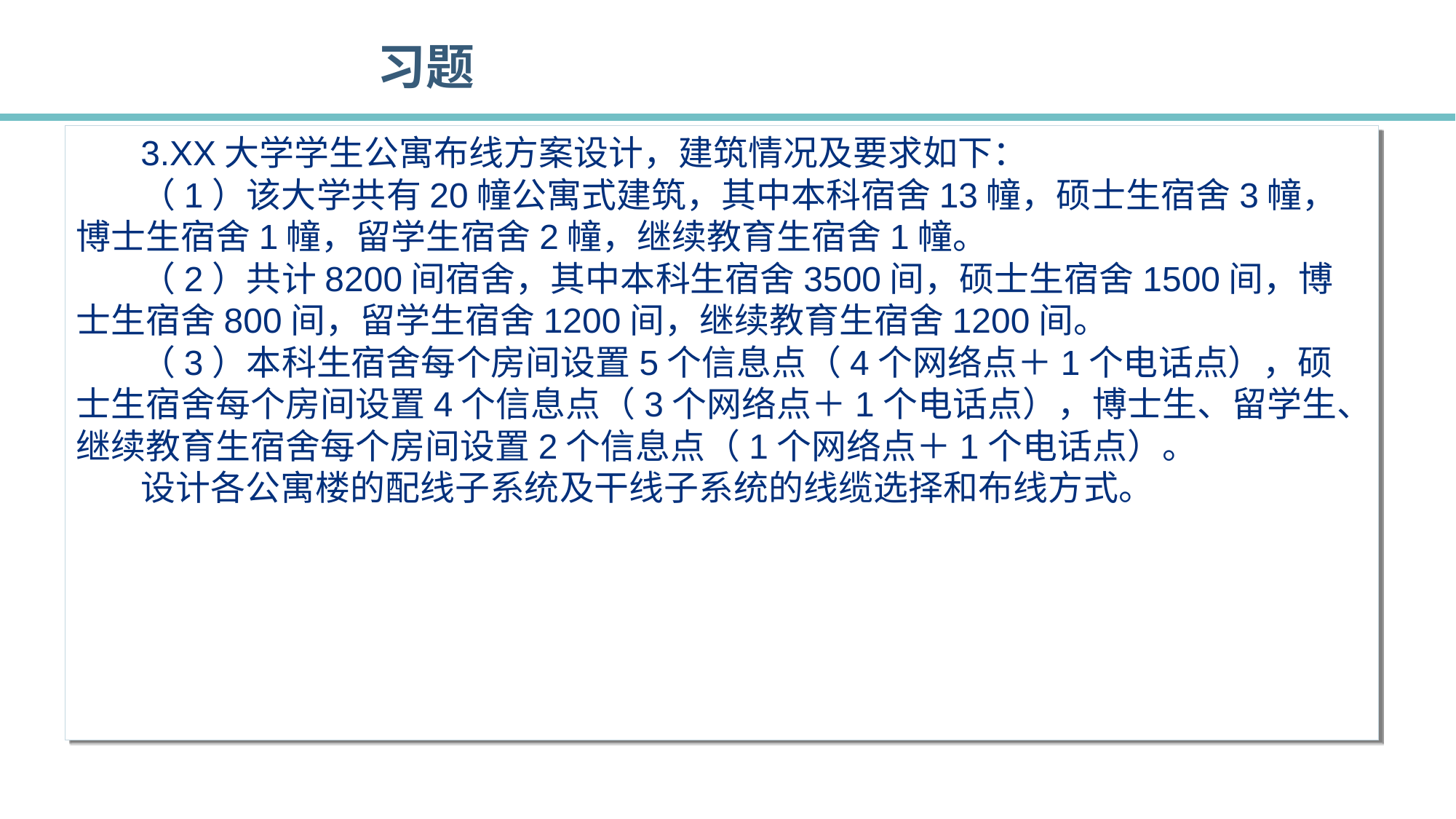

习题
3.XX大学学生公寓布线方案设计，建筑情况及要求如下：
（1）该大学共有20幢公寓式建筑，其中本科宿舍13幢，硕士生宿舍3幢，博士生宿舍1幢，留学生宿舍2幢，继续教育生宿舍1幢。
（2）共计8200间宿舍，其中本科生宿舍3500间，硕士生宿舍1500间，博士生宿舍800间，留学生宿舍1200间，继续教育生宿舍1200间。
（3）本科生宿舍每个房间设置5个信息点（4个网络点＋1个电话点），硕士生宿舍每个房间设置4个信息点（3个网络点＋1个电话点），博士生、留学生、继续教育生宿舍每个房间设置2个信息点（1个网络点＋1个电话点）。
设计各公寓楼的配线子系统及干线子系统的线缆选择和布线方式。